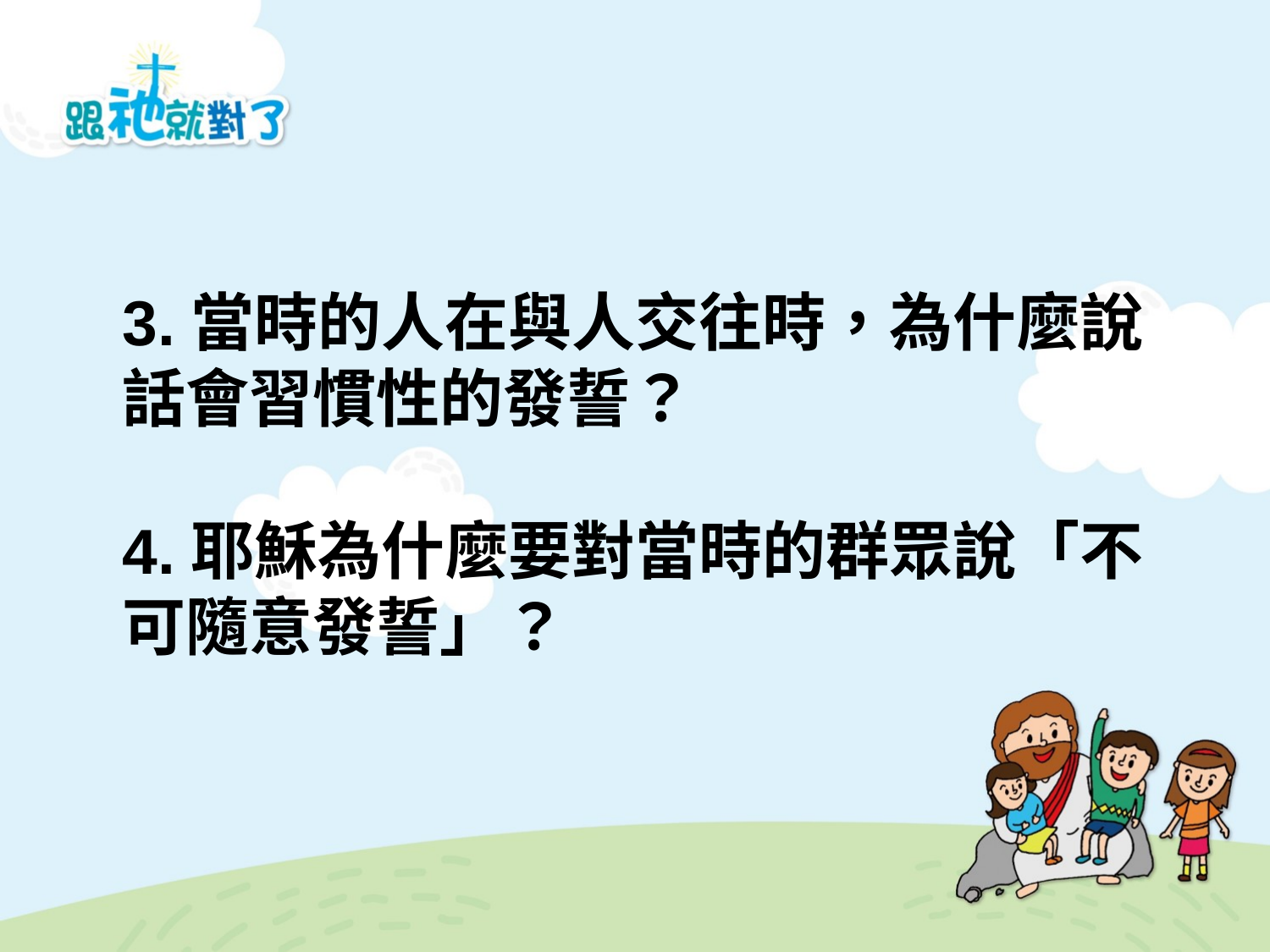

3.當時的人在與人交往時，為什麼說話會習慣性的發誓？

4.耶穌為什麼要對當時的群眾說「不可隨意發誓」？